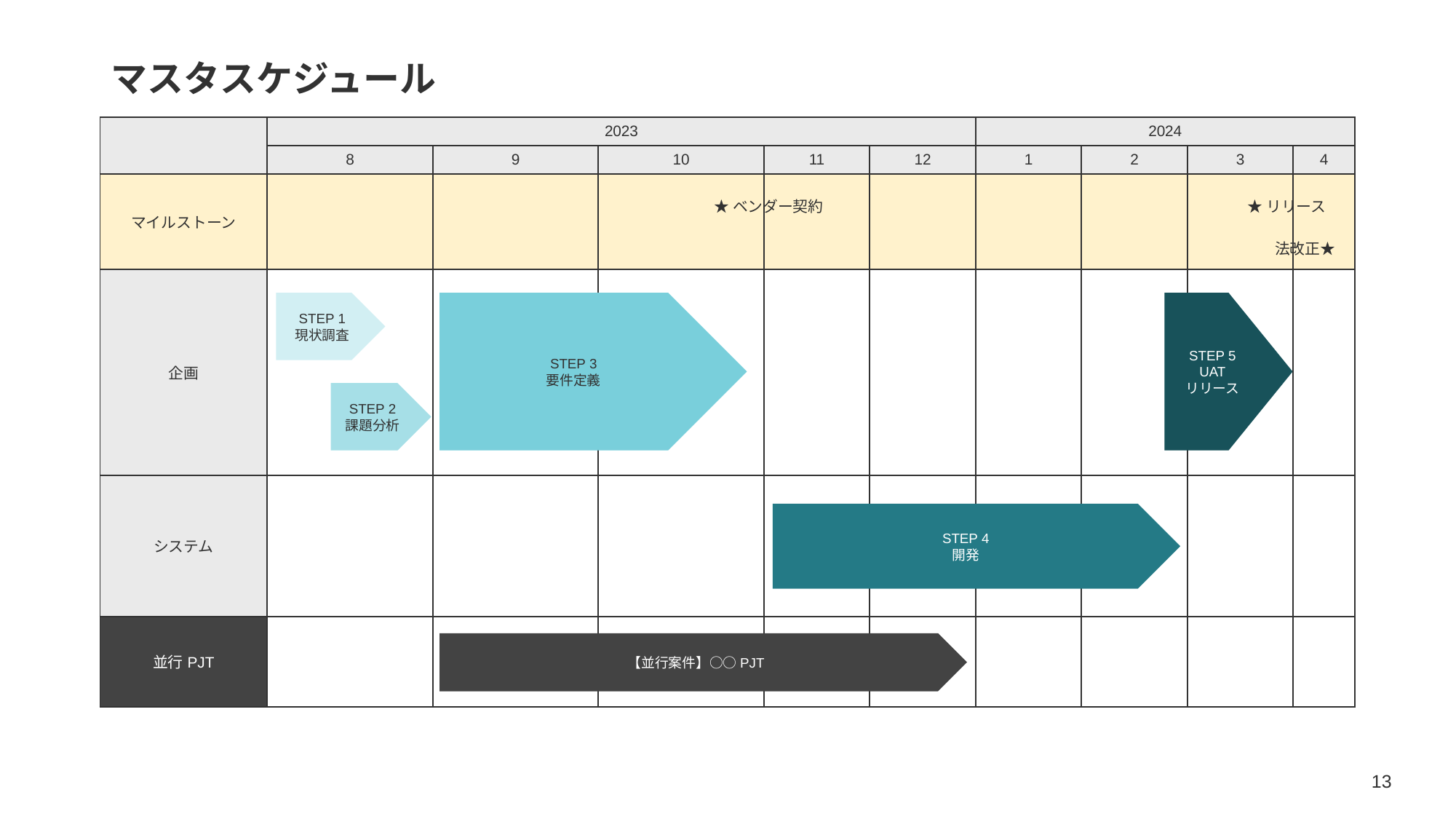

# マスタスケジュール
|  | 2023 |  |  |  |  | 2024 |  |  |  |
| --- | --- | --- | --- | --- | --- | --- | --- | --- | --- |
|  | 8 | 9 | 10 | 11 | 12 | 1 | 2 | 3 | 4 |
| マイルストーン |  |  |  |  |  |  |  |  |  |
| 企画 |  |  |  |  |  |  |  |  |  |
| システム |  |  |  |  |  |  |  |  |  |
| 並行PJT |  |  |  |  |  |  |  |  |  |
★ベンダー契約
★リリース
法改正★
STEP 1
現状調査
STEP 3
要件定義
STEP 5
UAT
リリース
STEP 2
課題分析
STEP 4
開発
【並行案件】○○PJT
13